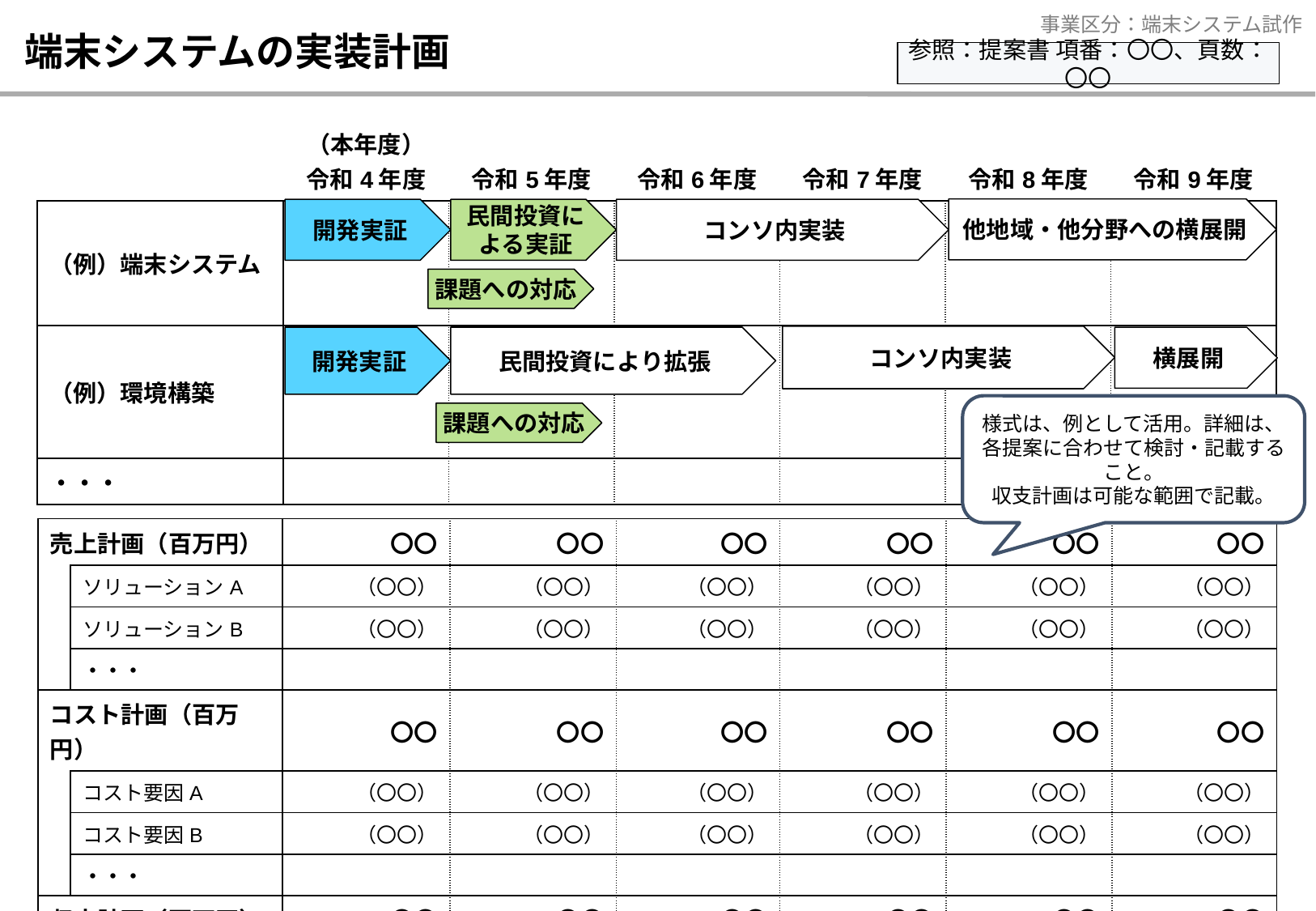

# 端末システムの実装計画
参照：提案書 項番：〇〇、頁数：〇〇
|  | （本年度） 令和4年度 | 令和5年度 | 令和6年度 | 令和7年度 | 令和8年度 | 令和9年度 |
| --- | --- | --- | --- | --- | --- | --- |
| （例）端末システム |  |  |  |  |  |  |
| （例）環境構築 |  |  |  |  |  |  |
| ・・・ |  |  |  |  |  |  |
他地域・他分野への横展開
コンソ内実装
開発実証
民間投資に
よる実証
課題への対応
コンソ内実装
開発実証
民間投資により拡張
横展開
様式は、例として活用。詳細は、各提案に合わせて検討・記載すること。
収支計画は可能な範囲で記載。
課題への対応
| 売上計画（百万円） | 売上 | 〇〇 | 〇〇 | 〇〇 | 〇〇 | 〇〇 | 〇〇 |
| --- | --- | --- | --- | --- | --- | --- | --- |
|  | ソリューションA | （〇〇） | （〇〇） | （〇〇） | （〇〇） | （〇〇） | （〇〇） |
|  | ソリューションB | （〇〇） | （〇〇） | （〇〇） | （〇〇） | （〇〇） | （〇〇） |
|  | ・・・ |  |  |  |  |  |  |
| コスト計画（百万円） | 売上 | 〇〇 | 〇〇 | 〇〇 | 〇〇 | 〇〇 | 〇〇 |
|  | コスト要因A | （〇〇） | （〇〇） | （〇〇） | （〇〇） | （〇〇） | （〇〇） |
|  | コスト要因B | （〇〇） | （〇〇） | （〇〇） | （〇〇） | （〇〇） | （〇〇） |
|  | ・・・ |  |  |  |  |  |  |
| 収支計画（百万円） |  | 〇〇 | 〇〇 | 〇〇 | 〇〇 | 〇〇 | 〇〇 |